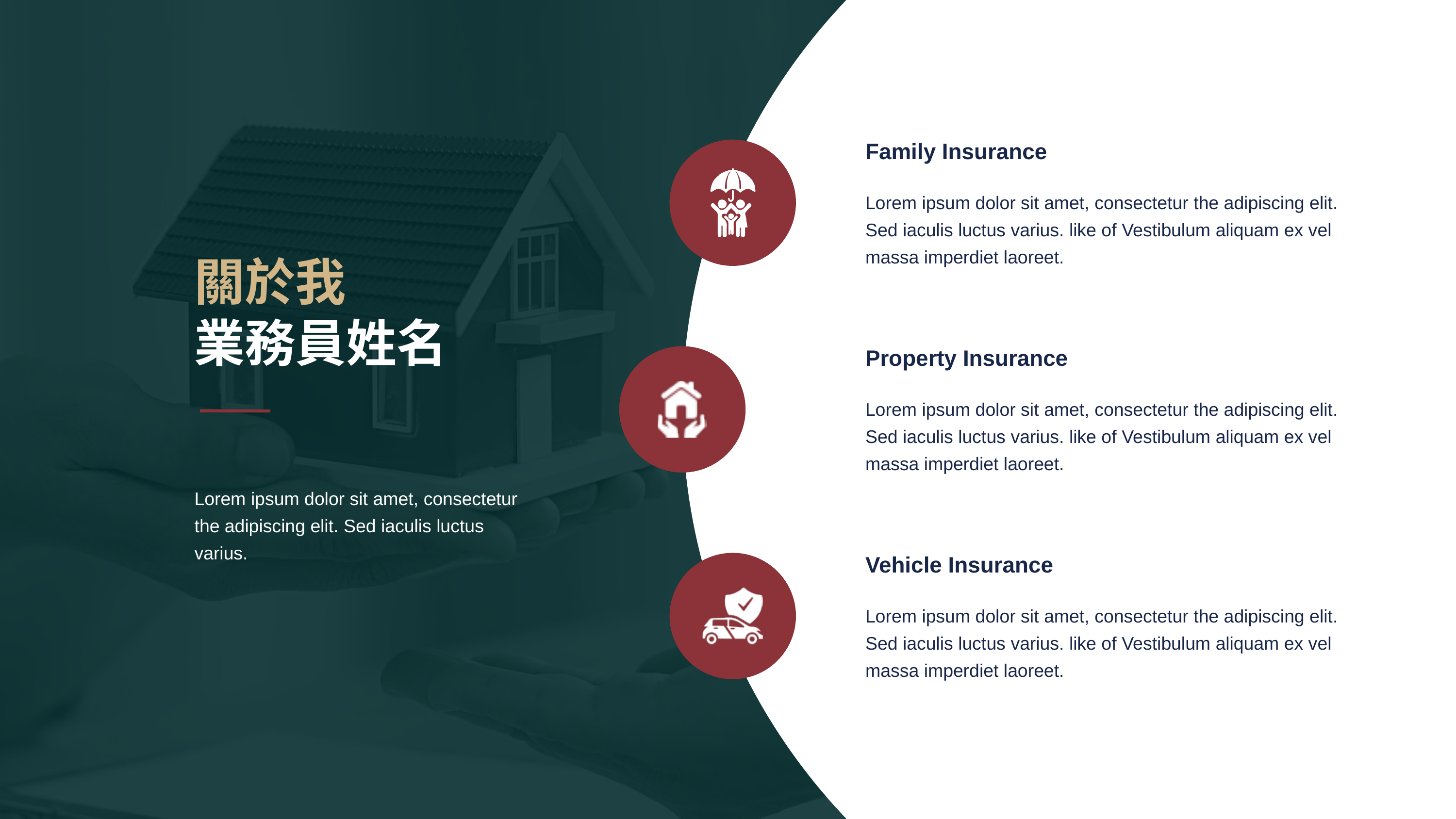

Family Insurance

Lorem ipsum dolor sit amet, consectetur the adipiscing elit. Sed iaculis luctus varius. like of Vestibulum aliquam ex vel massa imperdiet laoreet.
關於我
業務員姓名
Property Insurance

Lorem ipsum dolor sit amet, consectetur the adipiscing elit. Sed iaculis luctus varius. like of Vestibulum aliquam ex vel massa imperdiet laoreet.

Lorem ipsum dolor sit amet, consectetur the adipiscing elit. Sed iaculis luctus varius.
Vehicle Insurance

Lorem ipsum dolor sit amet, consectetur the adipiscing elit. Sed iaculis luctus varius. like of Vestibulum aliquam ex vel massa imperdiet laoreet.